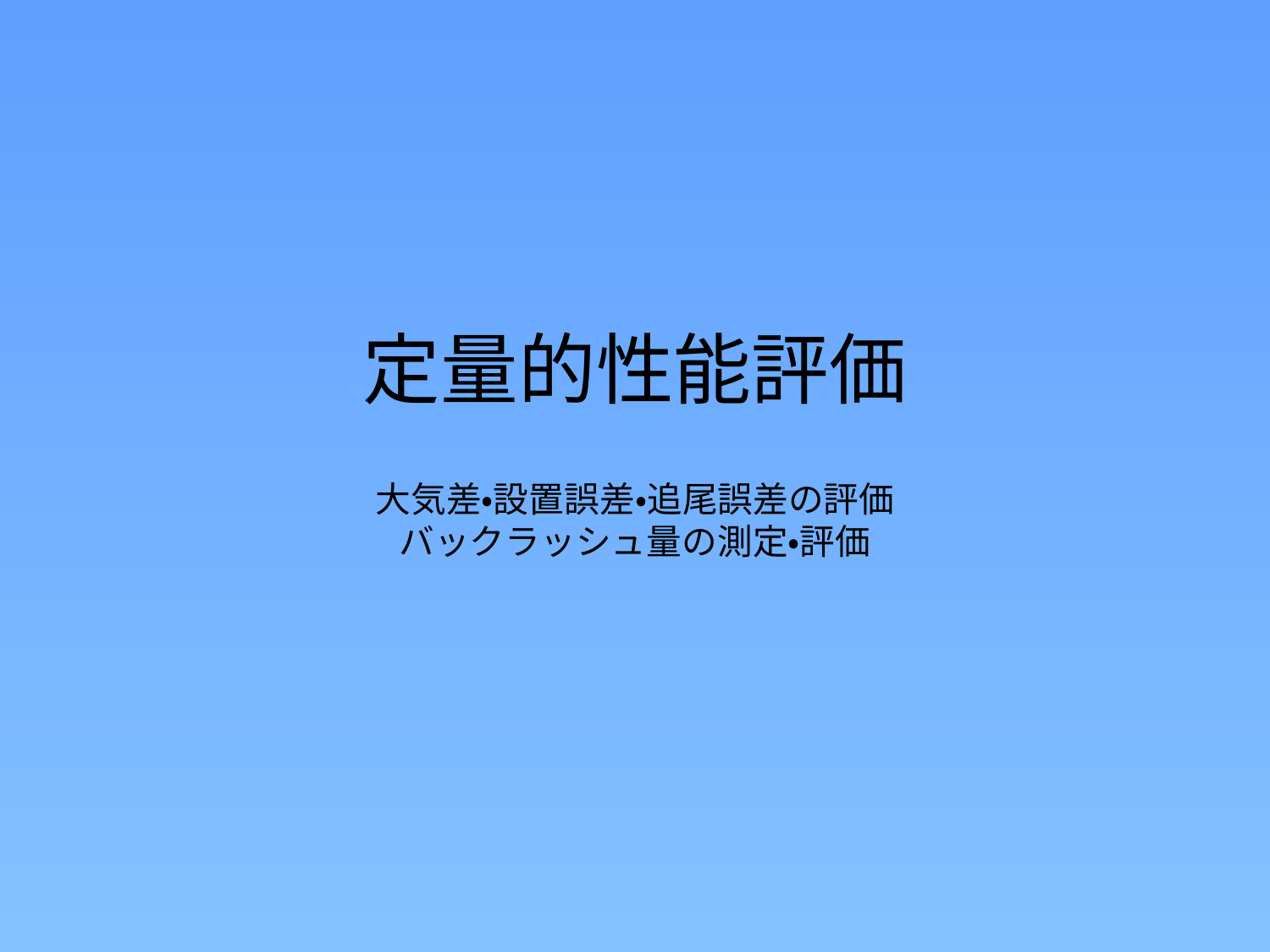

# 定量的性能評価
大気差・設置誤差・追尾誤差の評価
バックラッシュ量の測定・評価